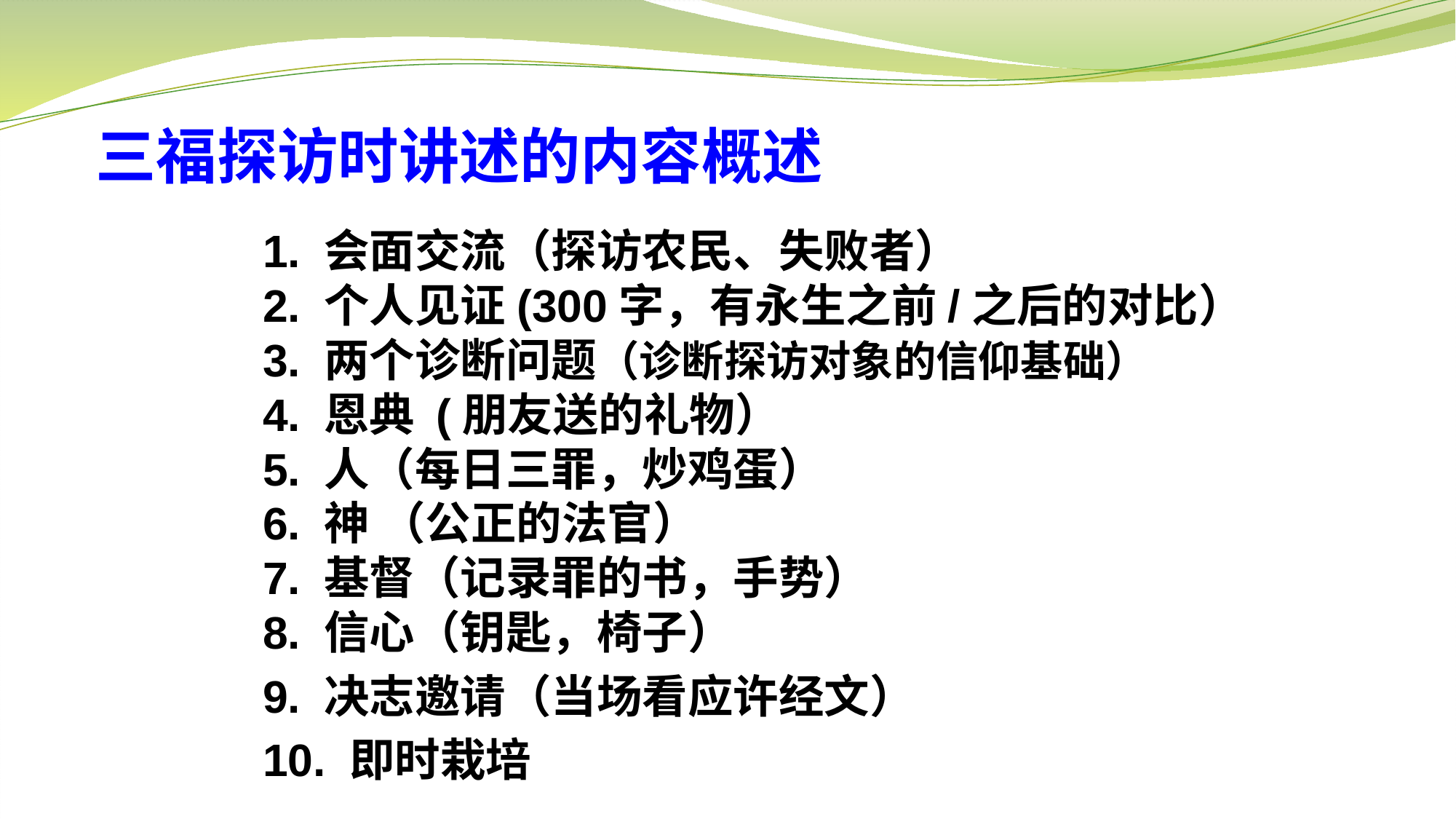

1. 会面交流（探访农民、失败者）
2. 个人见证(300字，有永生之前/之后的对比）
3. 两个诊断问题（诊断探访对象的信仰基础）
4. 恩典 (朋友送的礼物）
5. 人（每日三罪，炒鸡蛋）
6. 神 （公正的法官）
7. 基督（记录罪的书，手势）
8. 信心（钥匙，椅子）
9. 决志邀请（当场看应许经文）
10. 即时栽培
# 三福探访时讲述的内容概述